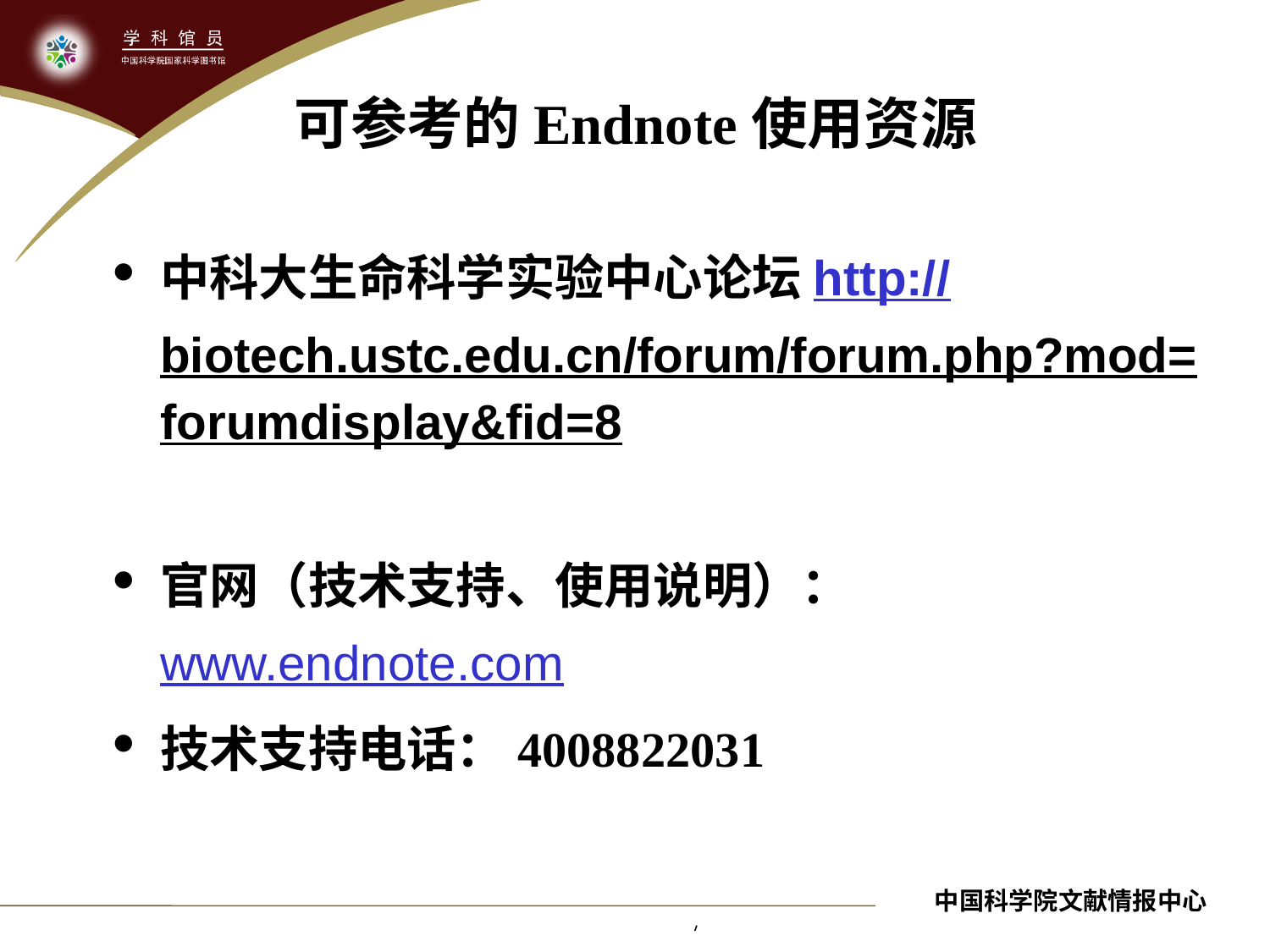

# 可参考的Endnote使用资源
中科大生命科学实验中心论坛http://biotech.ustc.edu.cn/forum/forum.php?mod=forumdisplay&fid=8
官网（技术支持、使用说明）：  www.endnote.com
技术支持电话：4008822031
中国科学院文献情报中心